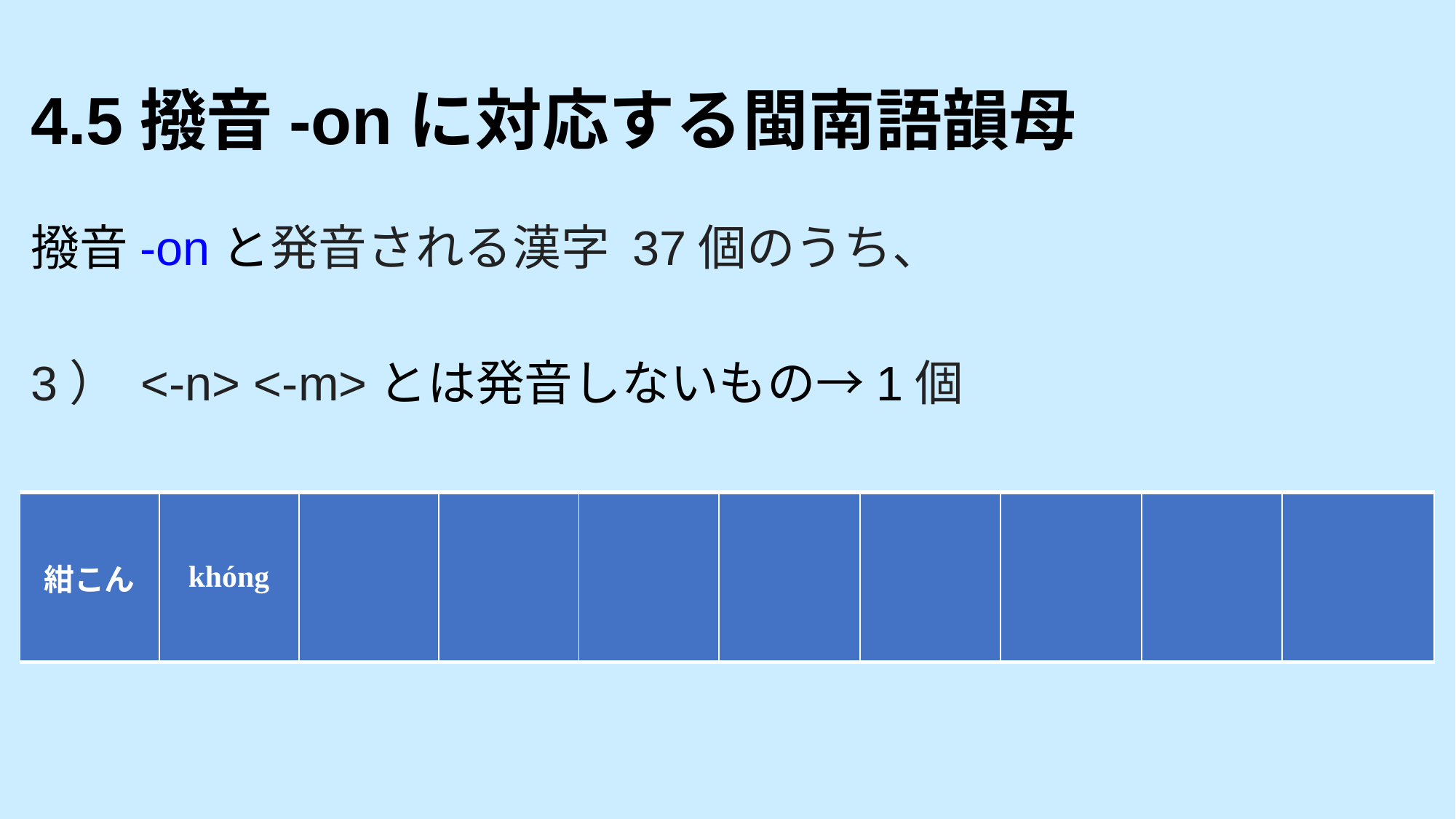

# 4.5撥音-onに対応する閩南語韻母
撥音-onと発音される漢字 37個のうち、

3） <-n> <-m>とは発音しないもの→1個

| 紺こん | khóng |  |  |  |  |  |  |  |  |
| --- | --- | --- | --- | --- | --- | --- | --- | --- | --- |